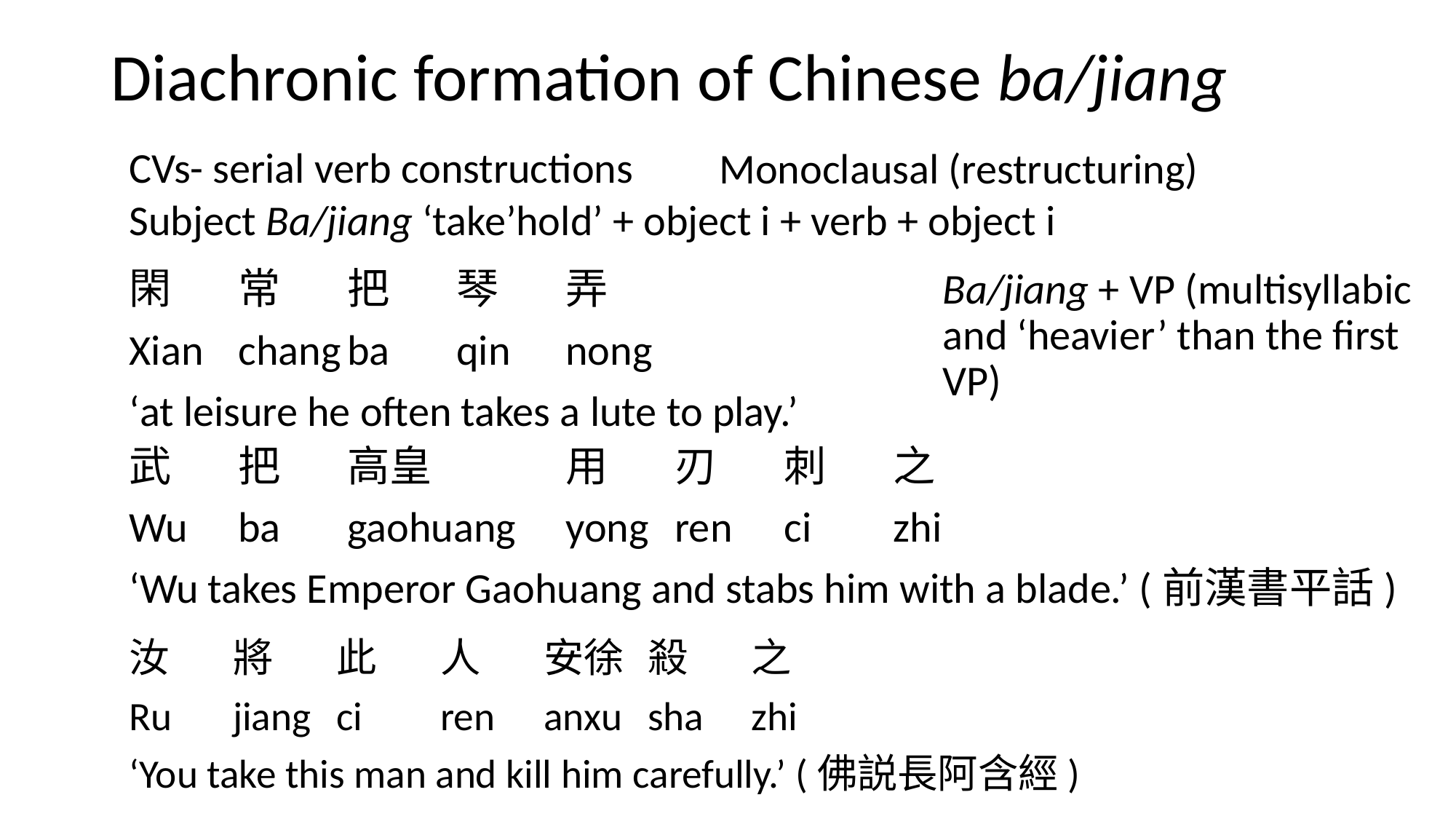

# Diachronic formation of Chinese ba/jiang
CVs- serial verb constructions
Monoclausal (restructuring)
Subject Ba/jiang ‘take’hold’ + object i + verb + object i
閑	常	把	琴	弄
Xian	chang	ba	qin	nong
‘at leisure he often takes a lute to play.’

Ba/jiang + VP (multisyllabic and ‘heavier’ than the first VP)
武	把	高皇		用	刃	刺	之
Wu	ba	gaohuang	yong	ren	ci	zhi
‘Wu takes Emperor Gaohuang and stabs him with a blade.’ (前漢書平話)
汝	將	此	人	安徐	殺	之
Ru	jiang	ci	ren	anxu	sha	zhi
‘You take this man and kill him carefully.’ (佛説長阿含經)